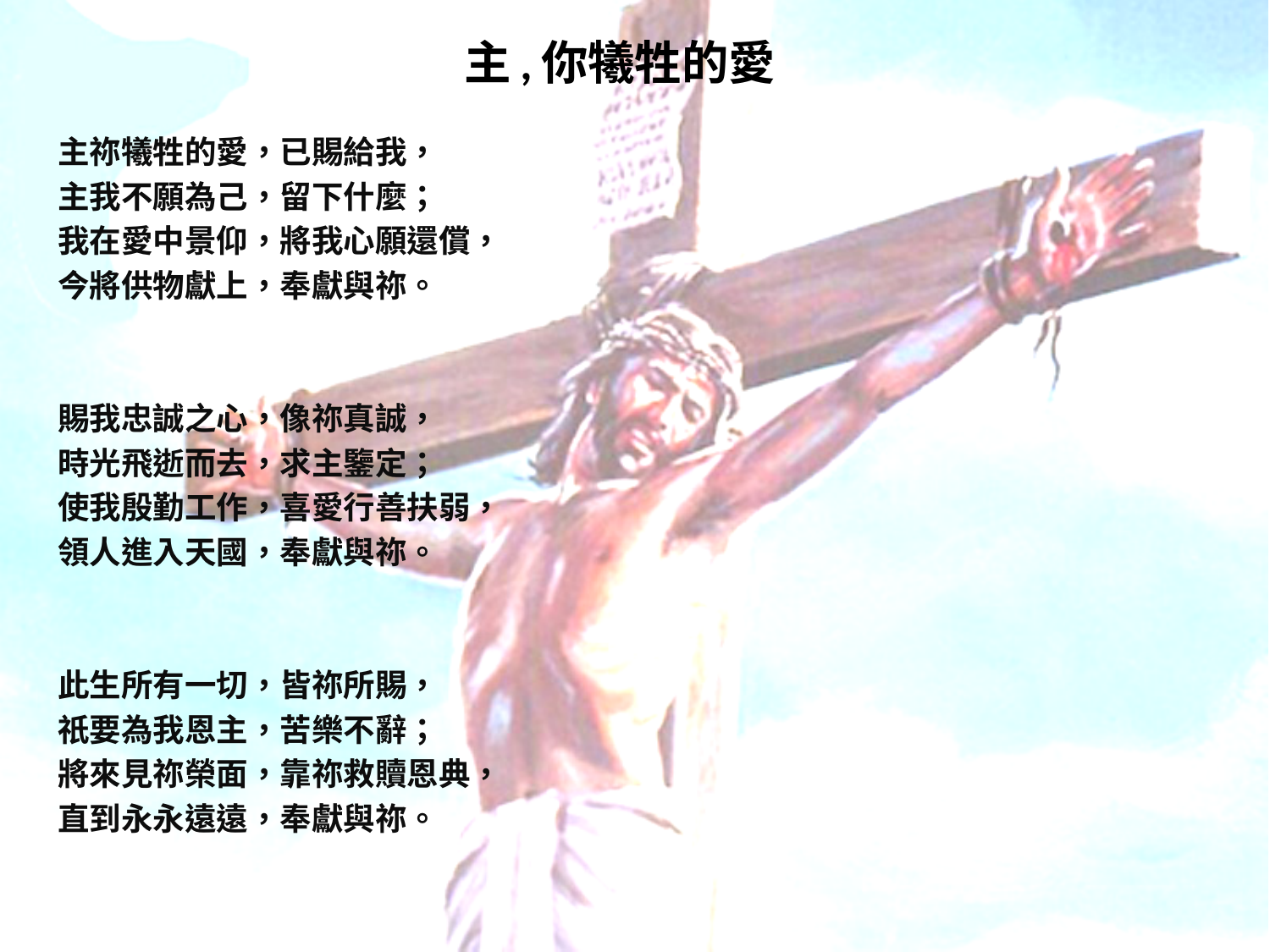

# 主,你犧牲的愛
主祢犧牲的愛，已賜給我，
主我不願為己，留下什麼；
我在愛中景仰，將我心願還償，
今將供物獻上，奉獻與祢。

賜我忠誠之心，像祢真誠，
時光飛逝而去，求主鑒定；
使我殷勤工作，喜愛行善扶弱，
領人進入天國，奉獻與祢。

此生所有一切，皆祢所賜，
祇要為我恩主，苦樂不辭；
將來見祢榮面，靠祢救贖恩典，
直到永永遠遠，奉獻與祢。